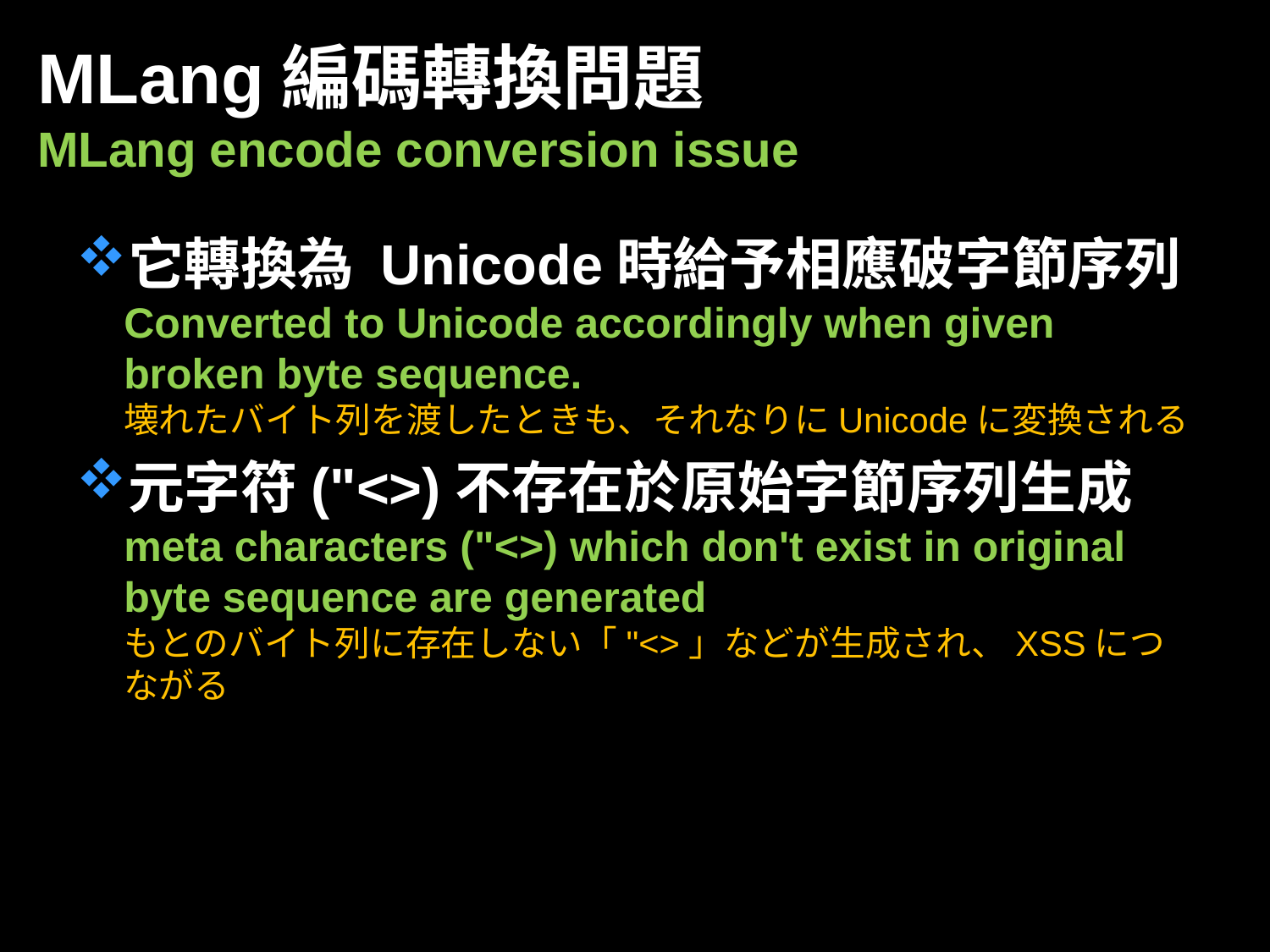

# MLang編碼轉換問題 MLang encode conversion issue
它轉換為 Unicode時給予相應破字節序列
Converted to Unicode accordingly when given broken byte sequence.
壊れたバイト列を渡したときも、それなりにUnicodeに変換される
元字符("<>)不存在於原始字節序列生成
meta characters ("<>) which don't exist in original byte sequence are generated
もとのバイト列に存在しない「"<>」などが生成され、XSSにつながる